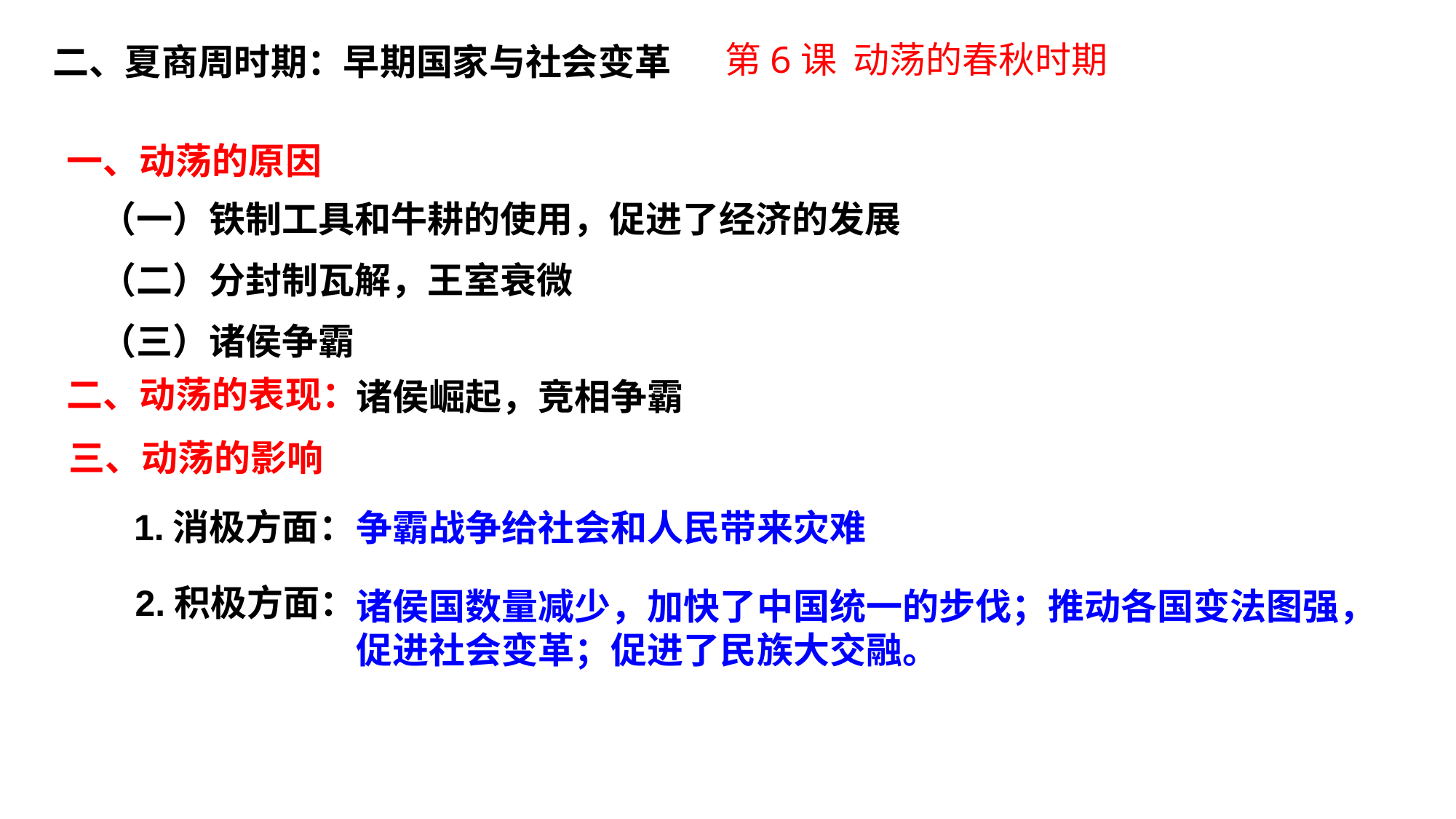

第6课  动荡的春秋时期
二、夏商周时期：早期国家与社会变革
一、动荡的原因
（一）铁制工具和牛耕的使用，促进了经济的发展
（二）分封制瓦解，王室衰微
（三）诸侯争霸
二、动荡的表现：
诸侯崛起，竞相争霸
三、动荡的影响
1.消极方面：
争霸战争给社会和人民带来灾难
2.积极方面：
诸侯国数量减少，加快了中国统一的步伐；推动各国变法图强，促进社会变革；促进了民族大交融。